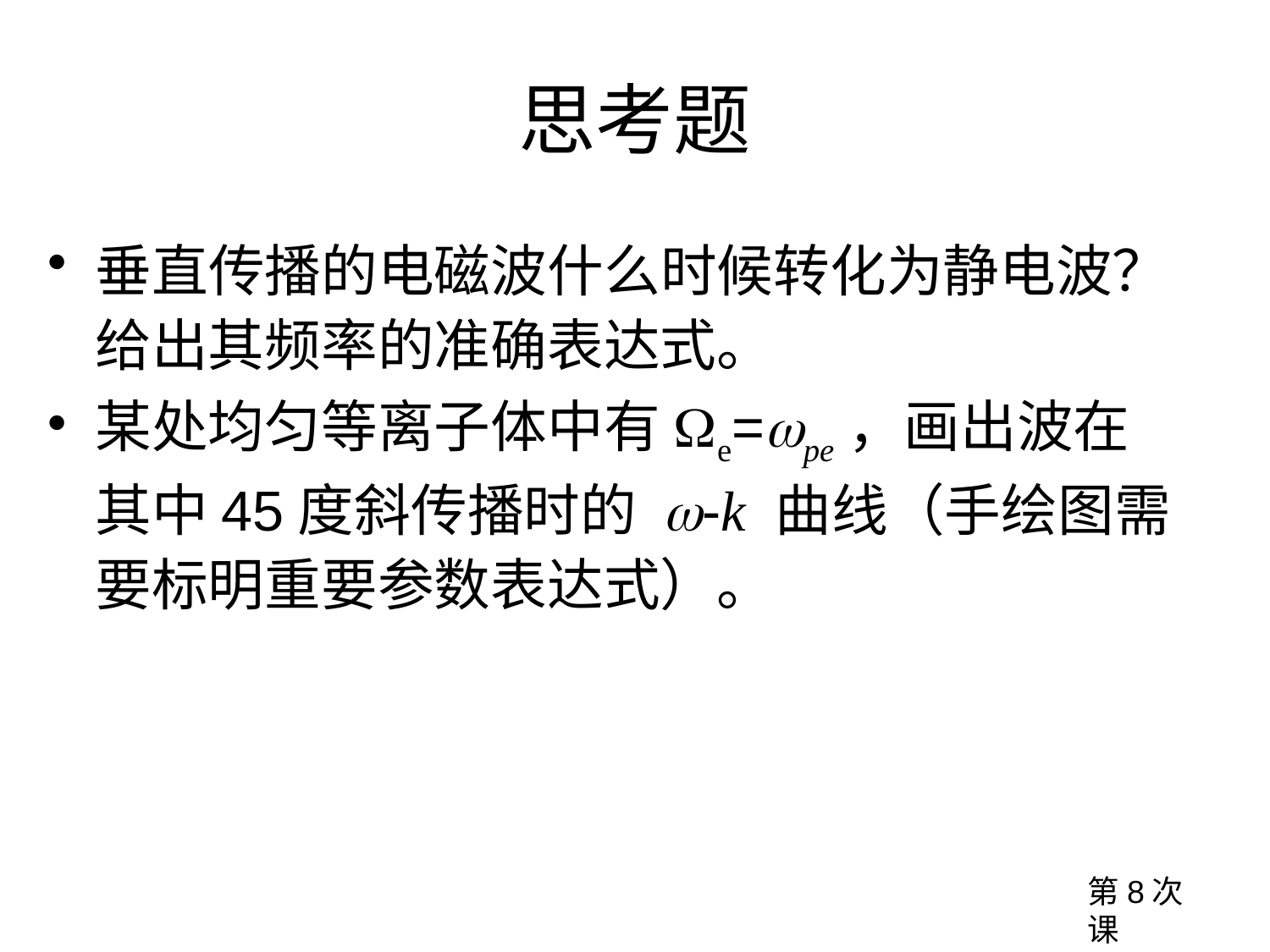

# 思考题
垂直传播的电磁波什么时候转化为静电波？给出其频率的准确表达式。
某处均匀等离子体中有Ωe=ωpe，画出波在其中45度斜传播时的 ω-k 曲线（手绘图需要标明重要参数表达式）。

第8次课